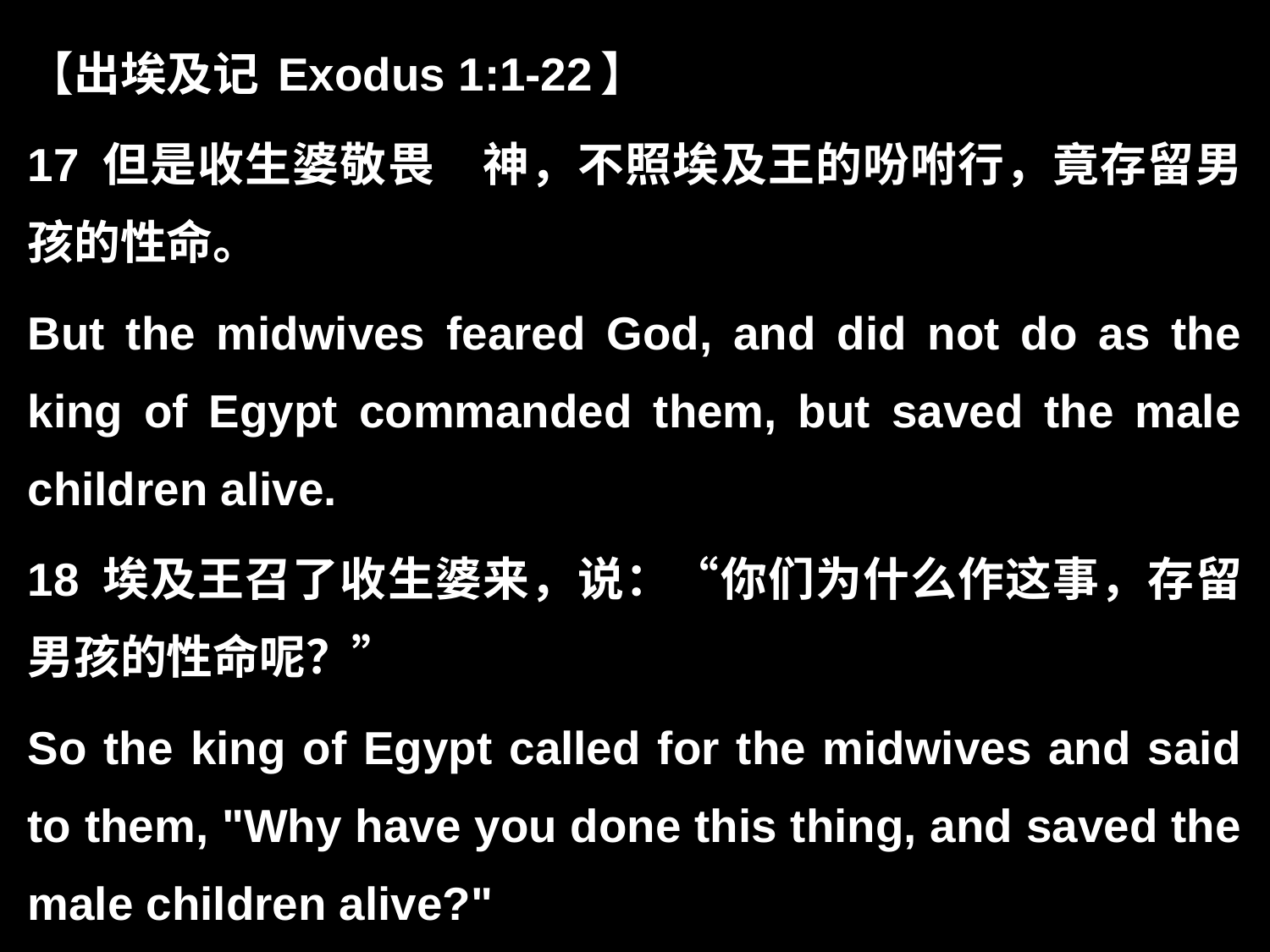

【出埃及记 Exodus 1:1-22】
17 但是收生婆敬畏　神，不照埃及王的吩咐行，竟存留男孩的性命。
But the midwives feared God, and did not do as the king of Egypt commanded them, but saved the male children alive.
18 埃及王召了收生婆来，说：“你们为什么作这事，存留男孩的性命呢？”
So the king of Egypt called for the midwives and said to them, "Why have you done this thing, and saved the male children alive?"